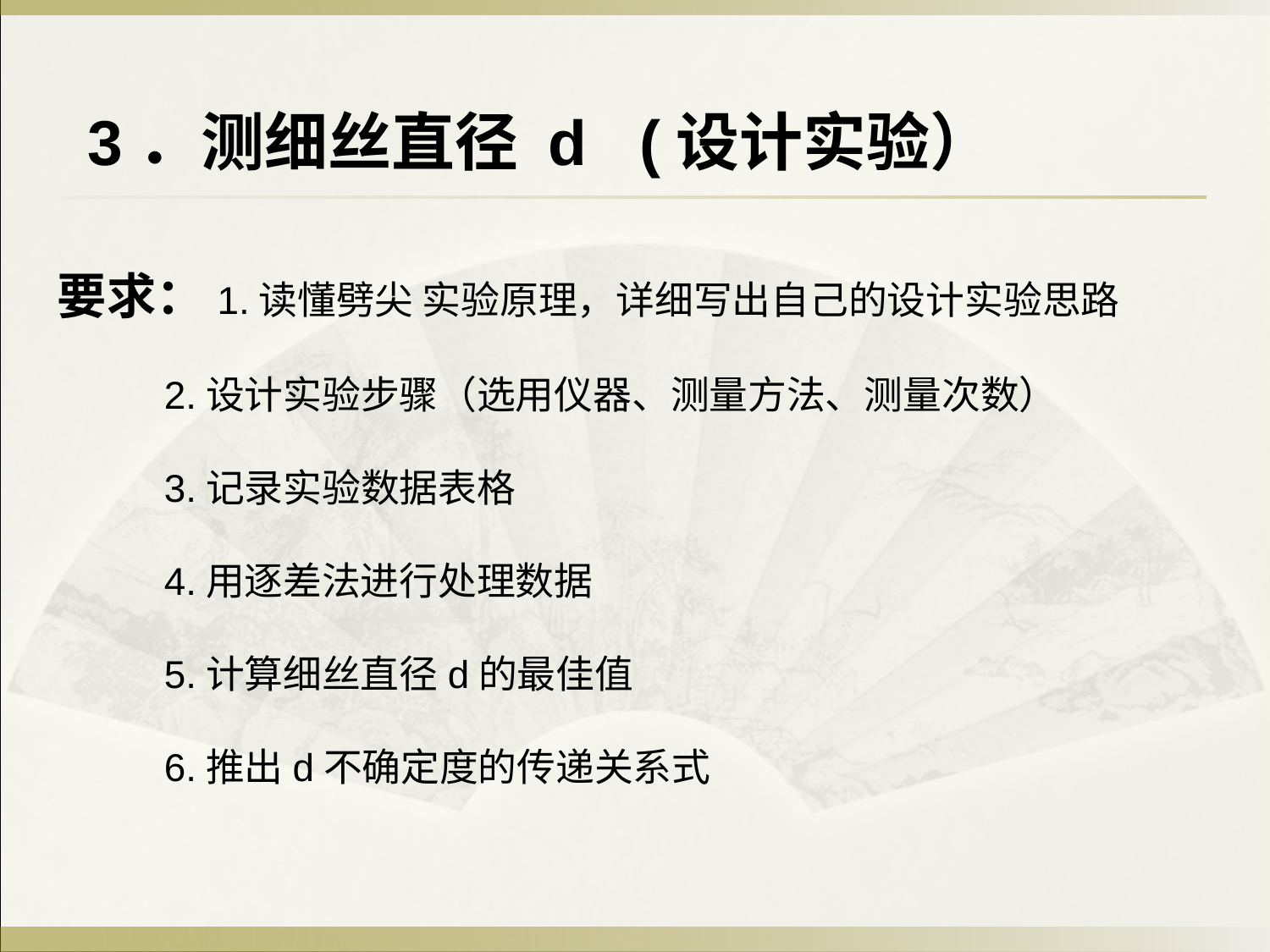

3．测细丝直径 d   (设计实验）
要求：1.读懂劈尖 实验原理，详细写出自己的设计实验思路

    2.设计实验步骤（选用仪器、测量方法、测量次数）

    3.记录实验数据表格

    4.用逐差法进行处理数据

    5.计算细丝直径d的最佳值

    6.推出d不确定度的传递关系式